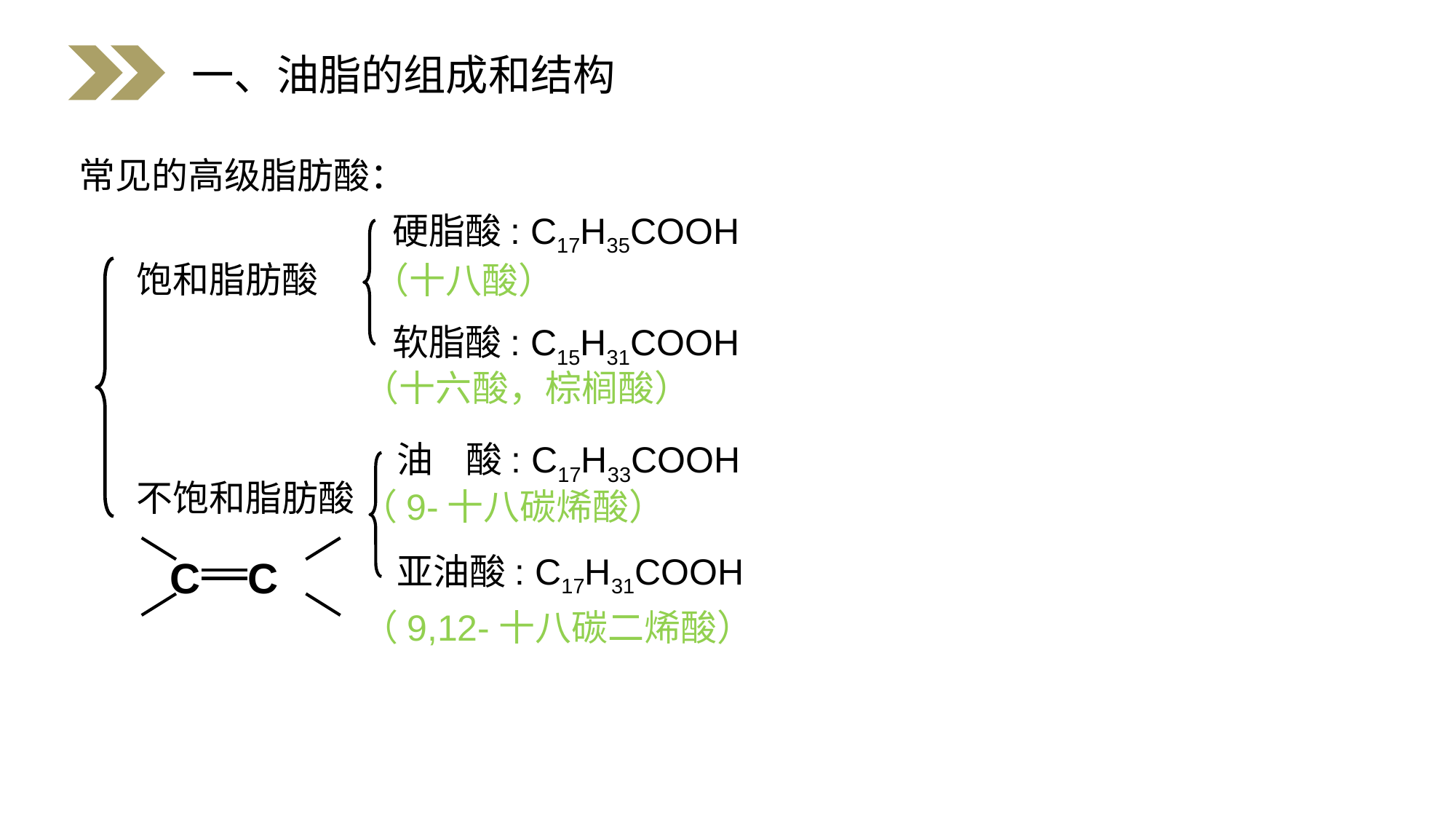

一、油脂的组成和结构
常见的高级脂肪酸：
硬脂酸: C17H35COOH

软脂酸: C15H31COOH

（十八酸）
饱和脂肪酸

不饱和脂肪酸

（十六酸，棕榈酸）
油    酸: C17H33COOH

亚油酸: C17H31COOH

（9-十八碳烯酸）
C    C
（9,12-十八碳二烯酸）